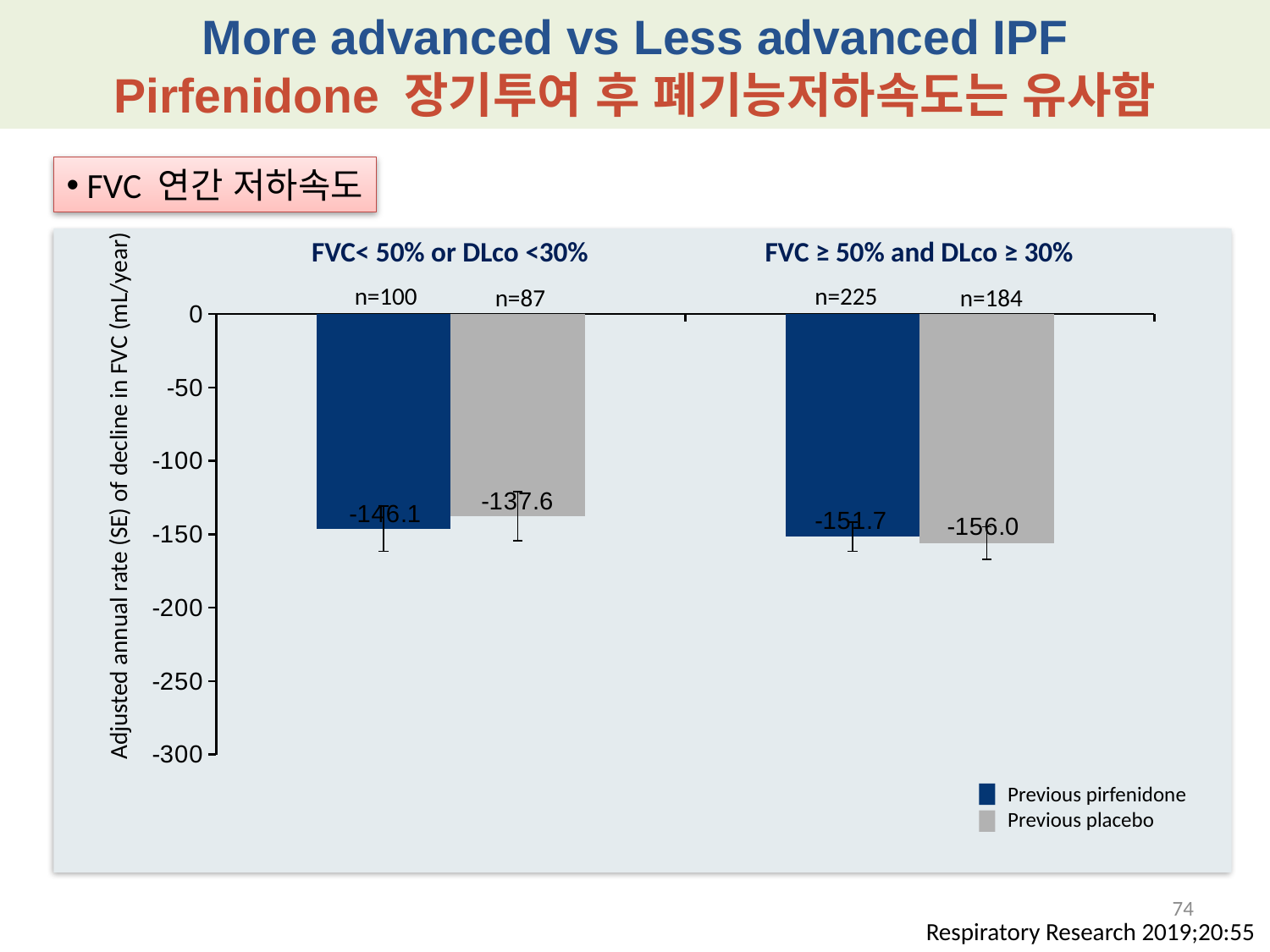

More advanced vs Less advanced IPF
Pirfenidone 장기투여 후 폐기능저하속도는 유사함
 FVC 연간 저하속도
FVC< 50% or DLco <30%
FVC ≥ 50% and DLco ≥ 30%

n=225
n=100
n=184
n=87

### Chart

| Category | Nintedanib | Placebo |
|---|---|---|
| <90% | -146.1 | -137.6 |
| >90% | -151.7 | -156.0 |
Adjusted annual rate (SE) of decline in FVC (mL/year)
Previous pirfenidone
Previous placebo

74
Respiratory Research 2019;20:55